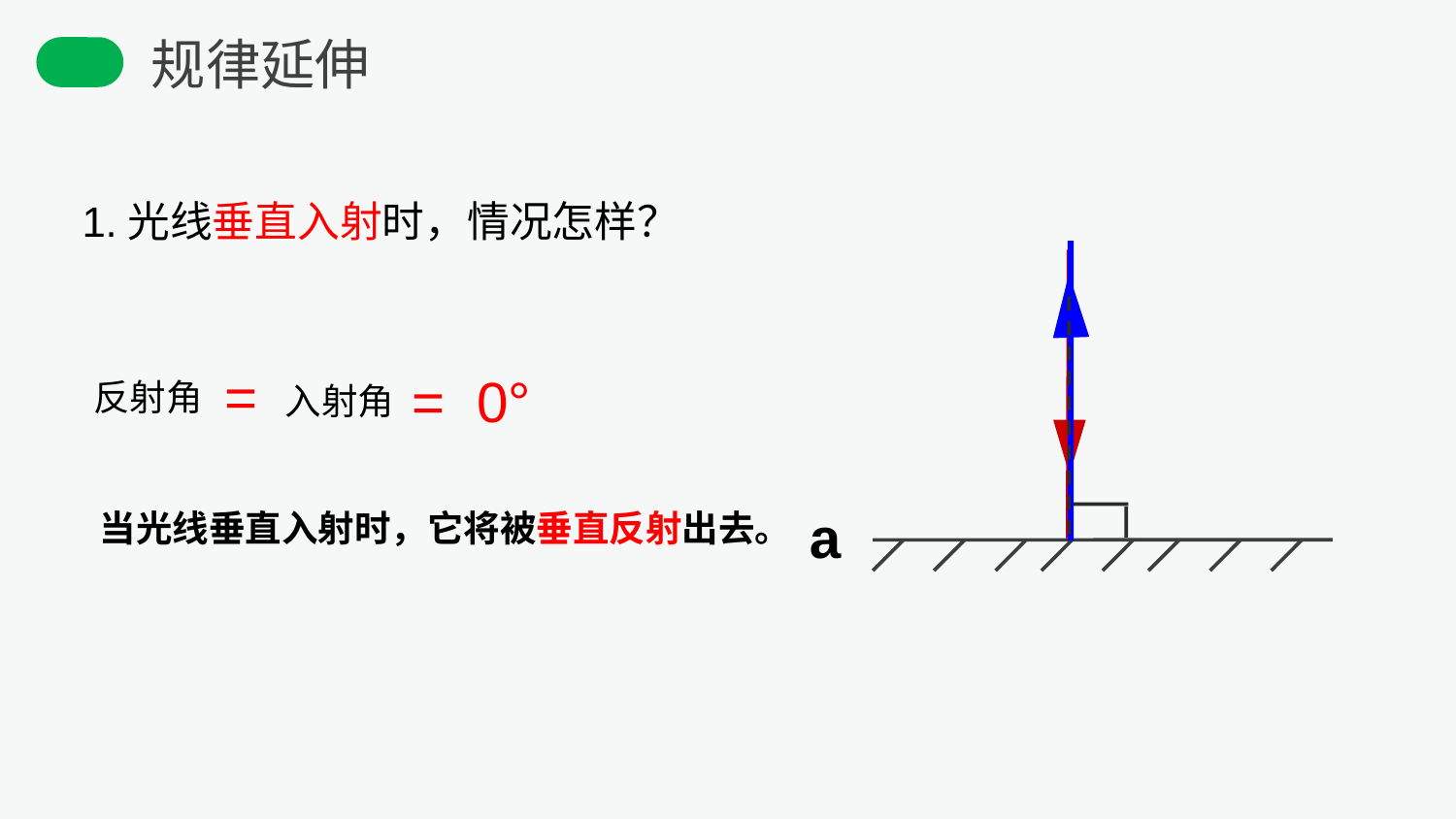

规律延伸
1.光线垂直入射时，情况怎样？

=
  =
0°
反射角
入射角
当光线垂直入射时，它将被垂直反射出去。
a